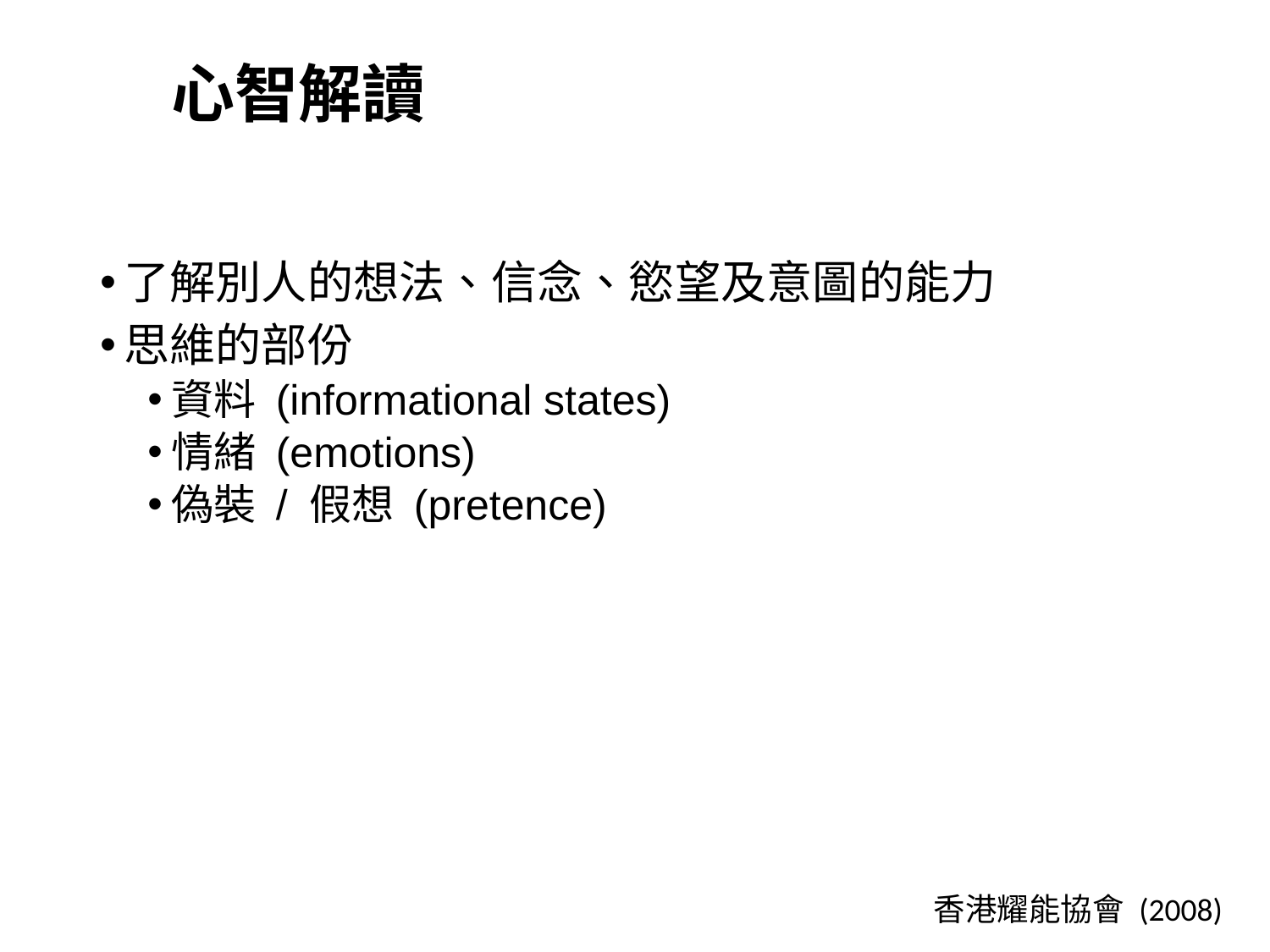

# 心智解讀
了解別人的想法、信念、慾望及意圖的能力
思維的部份
資料 (informational states)
情緒 (emotions)
偽裝 / 假想 (pretence)
香港耀能協會 (2008)